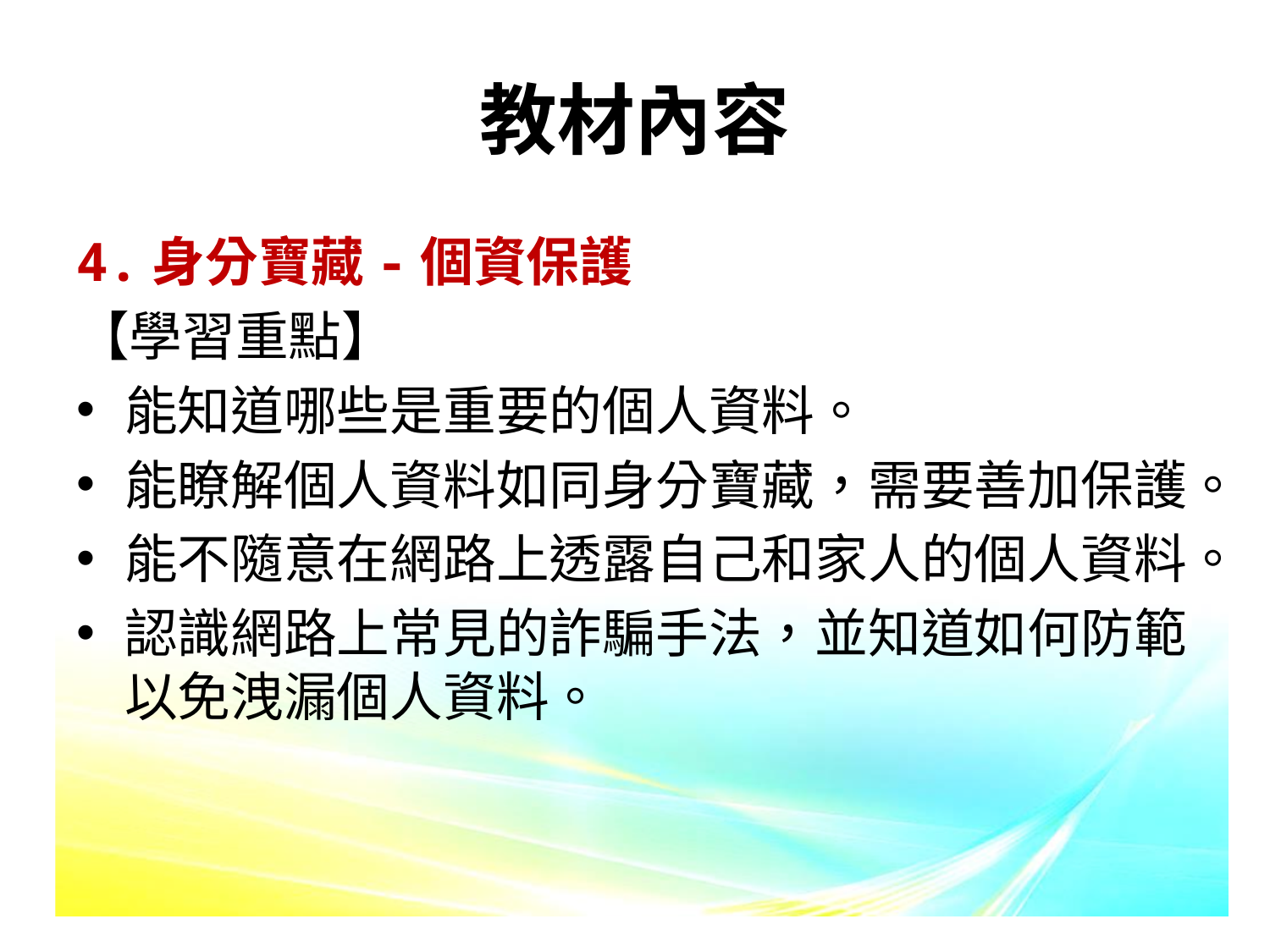

# 教材內容
4.身分寶藏-個資保護
【學習重點】
能知道哪些是重要的個人資料。
能瞭解個人資料如同身分寶藏，需要善加保護。
能不隨意在網路上透露自己和家人的個人資料。
認識網路上常見的詐騙手法，並知道如何防範以免洩漏個人資料。